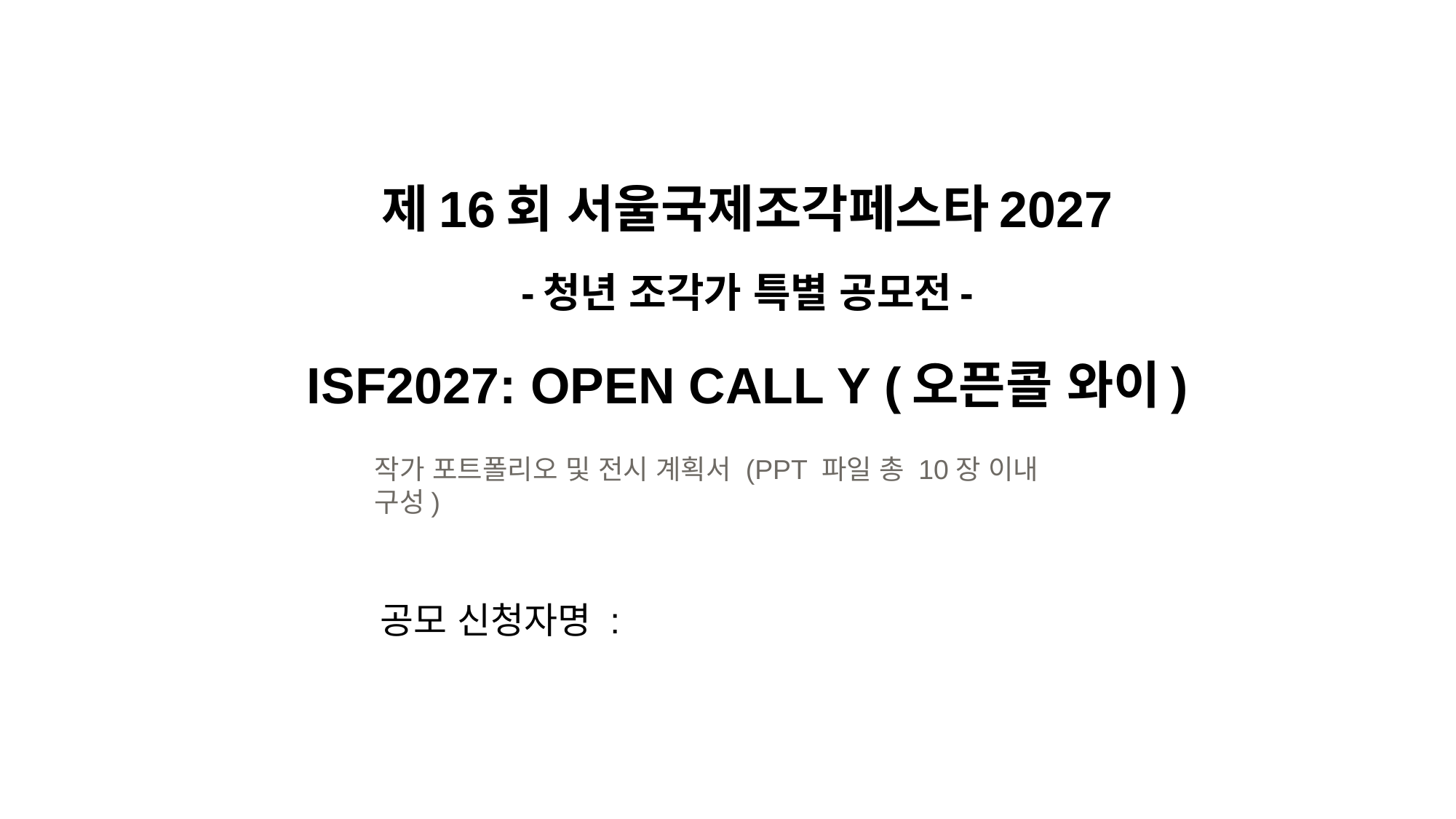

# 제16회 서울국제조각페스타2027 -청년 조각가 특별 공모전- ISF2027: OPEN CALL Y (오픈콜 와이)
작가 포트폴리오 및 전시 계획서 (PPT 파일 총 10장 이내 구성)
공모 신청자명 :